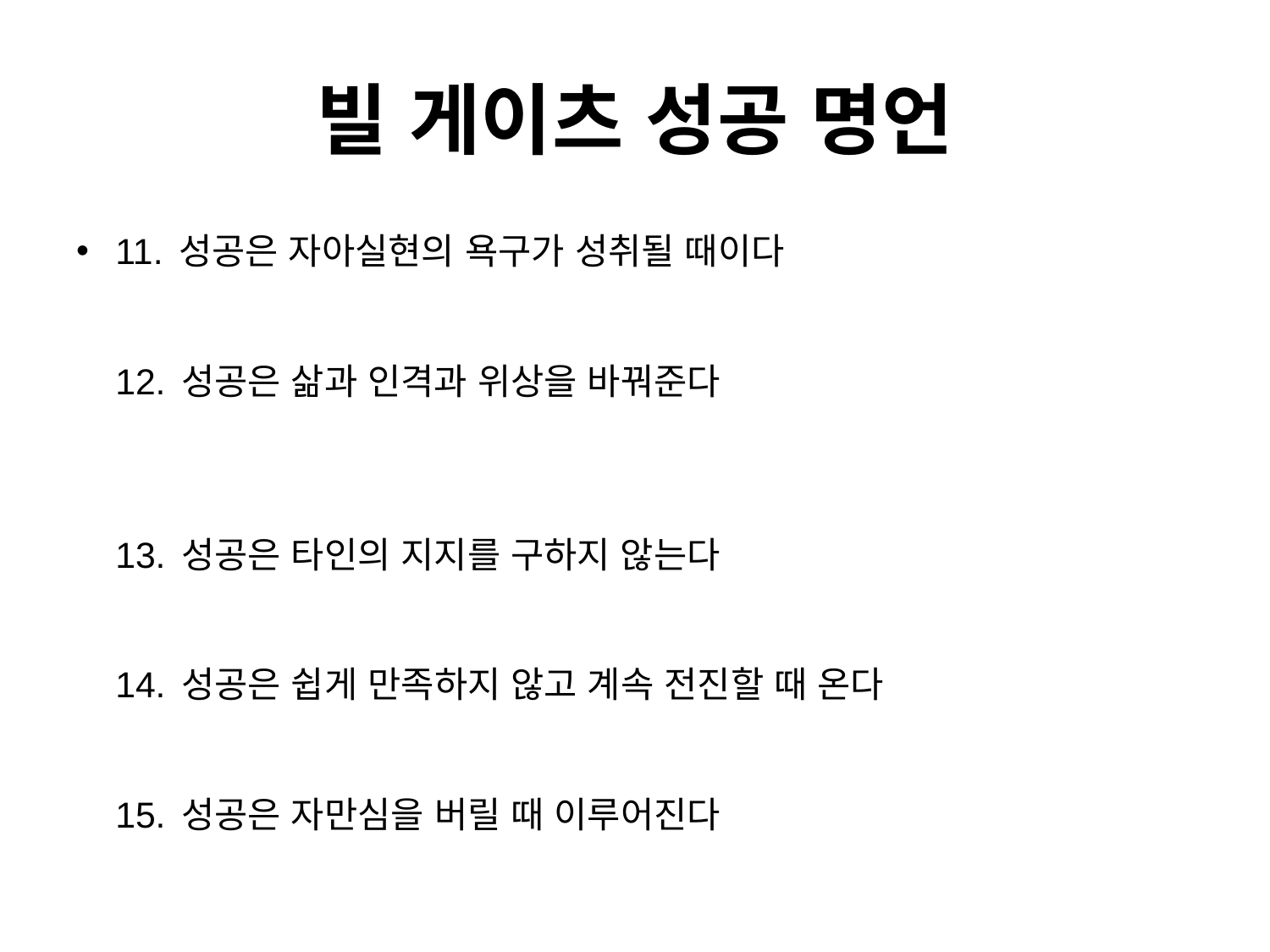

# 빌 게이츠 성공 명언
11. 성공은 자아실현의 욕구가 성취될 때이다
12. 성공은 삶과 인격과 위상을 바꿔준다
13. 성공은 타인의 지지를 구하지 않는다
14. 성공은 쉽게 만족하지 않고 계속 전진할 때 온다
15. 성공은 자만심을 버릴 때 이루어진다